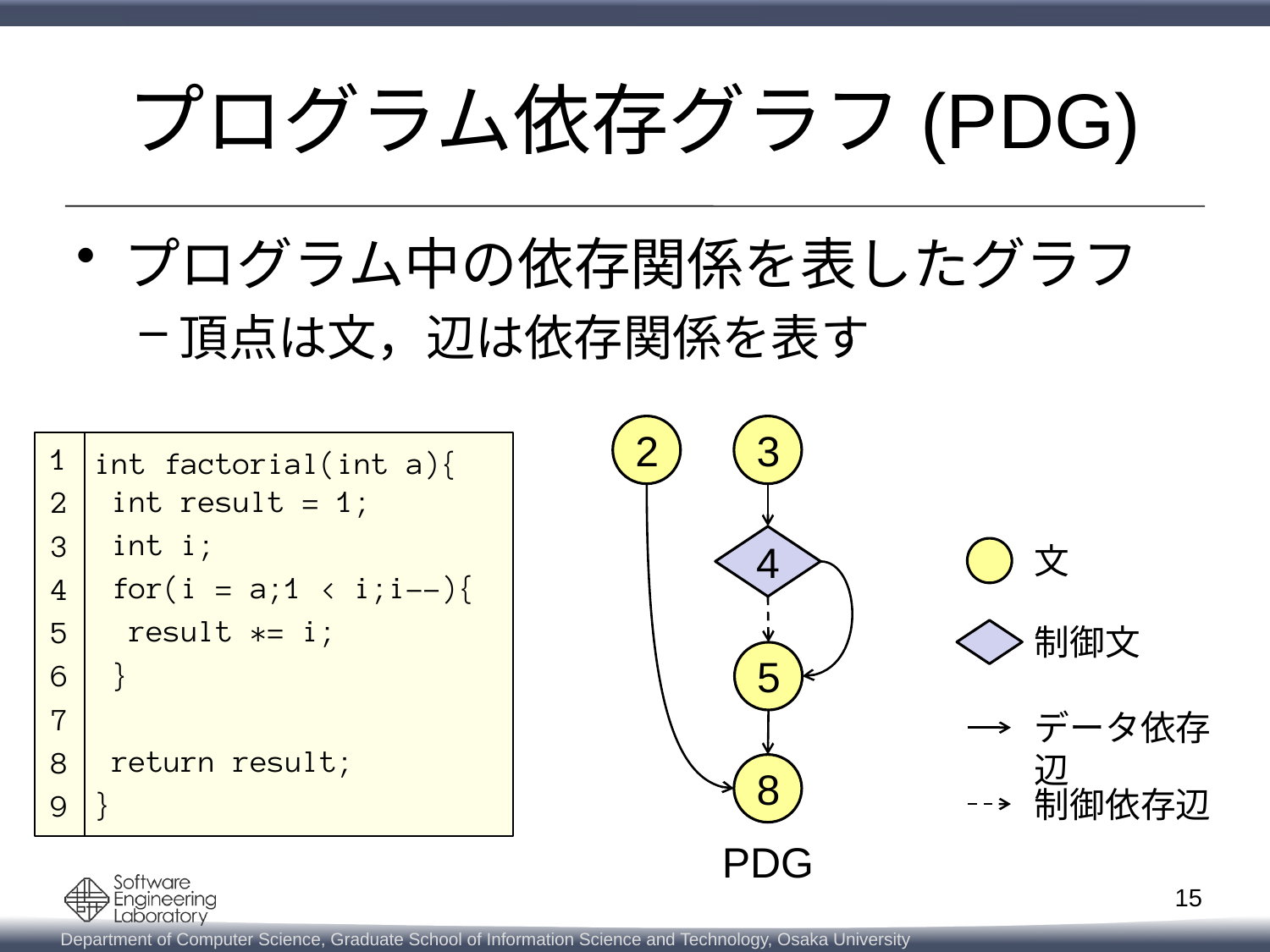

# プログラム依存グラフ(PDG)
プログラム中の依存関係を表したグラフ
頂点は文，辺は依存関係を表す
2
3
1
2
3
4
5
6
7
8
9
int factorial(int a){
 int result = 1;
 int i;
 for(i = a;1 < i;i--){
  result *= i;
 }

 return result;
}
4
文

制御文

5
データ依存辺
8
制御依存辺
PDG
15